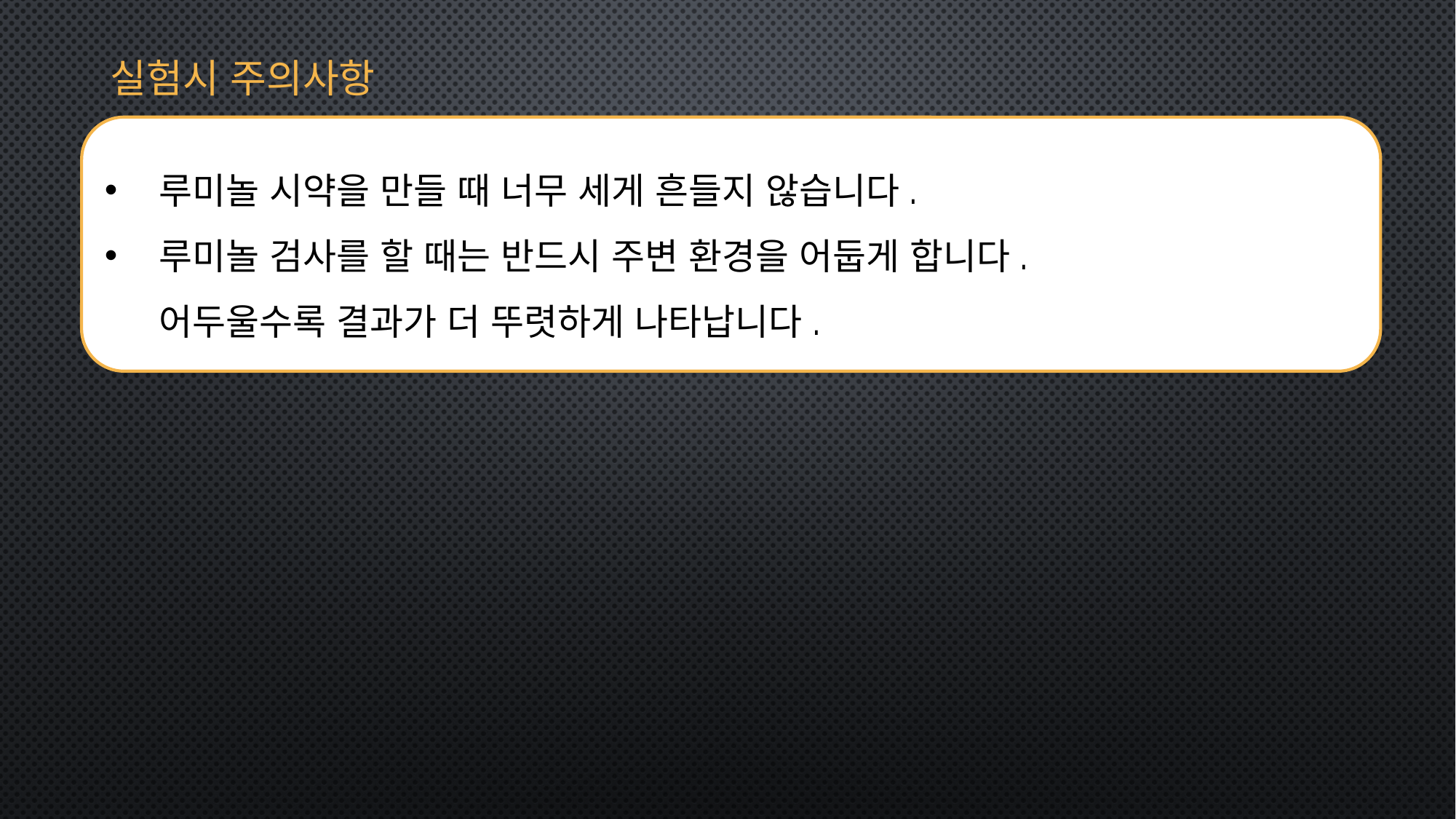

실험시 주의사항
루미놀 시약을 만들 때 너무 세게 흔들지 않습니다.
루미놀 검사를 할 때는 반드시 주변 환경을 어둡게 합니다.
어두울수록 결과가 더 뚜렷하게 나타납니다.